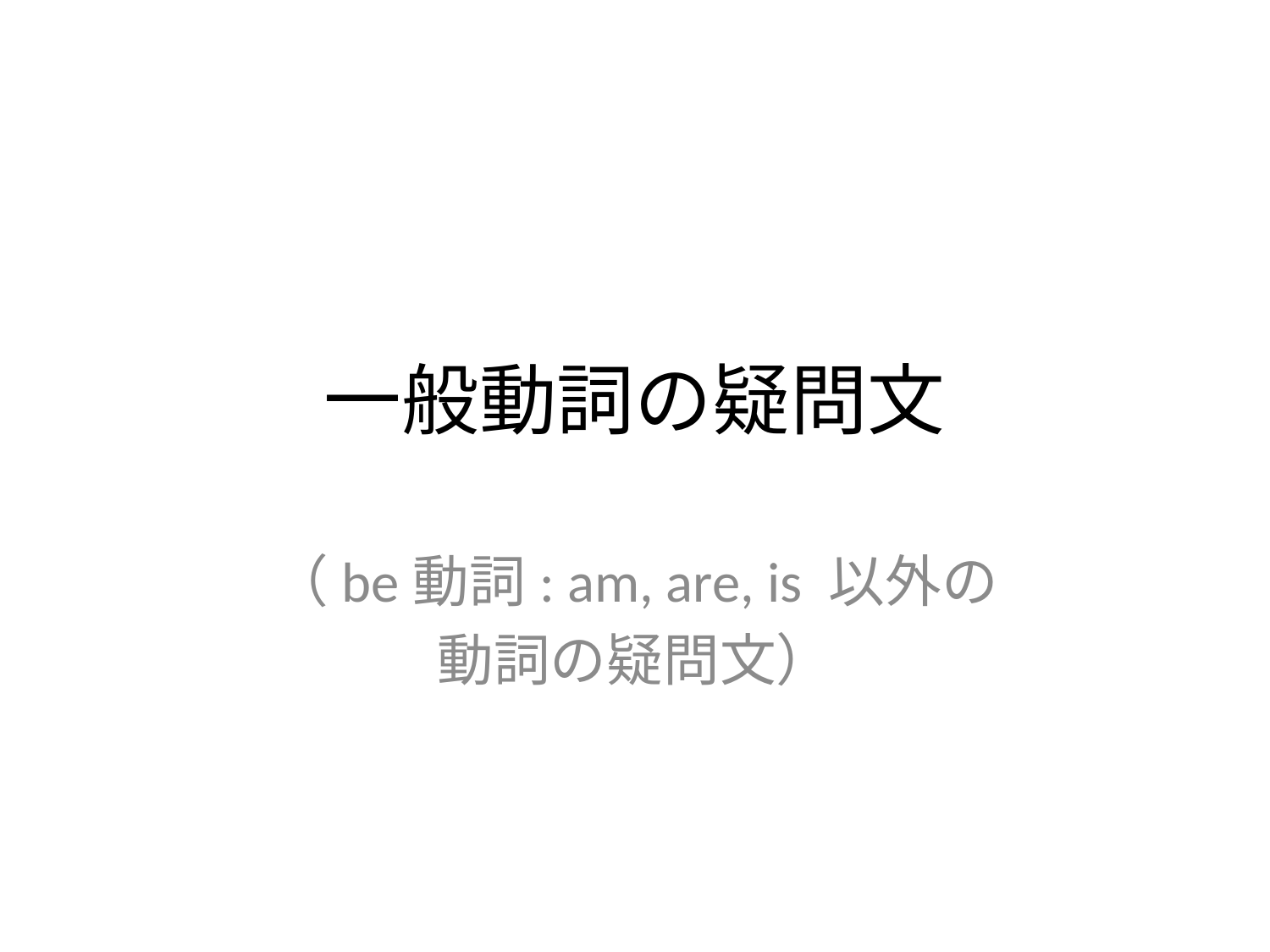

# 一般動詞の疑問文
（be動詞: am, are, is 以外の
動詞の疑問文）